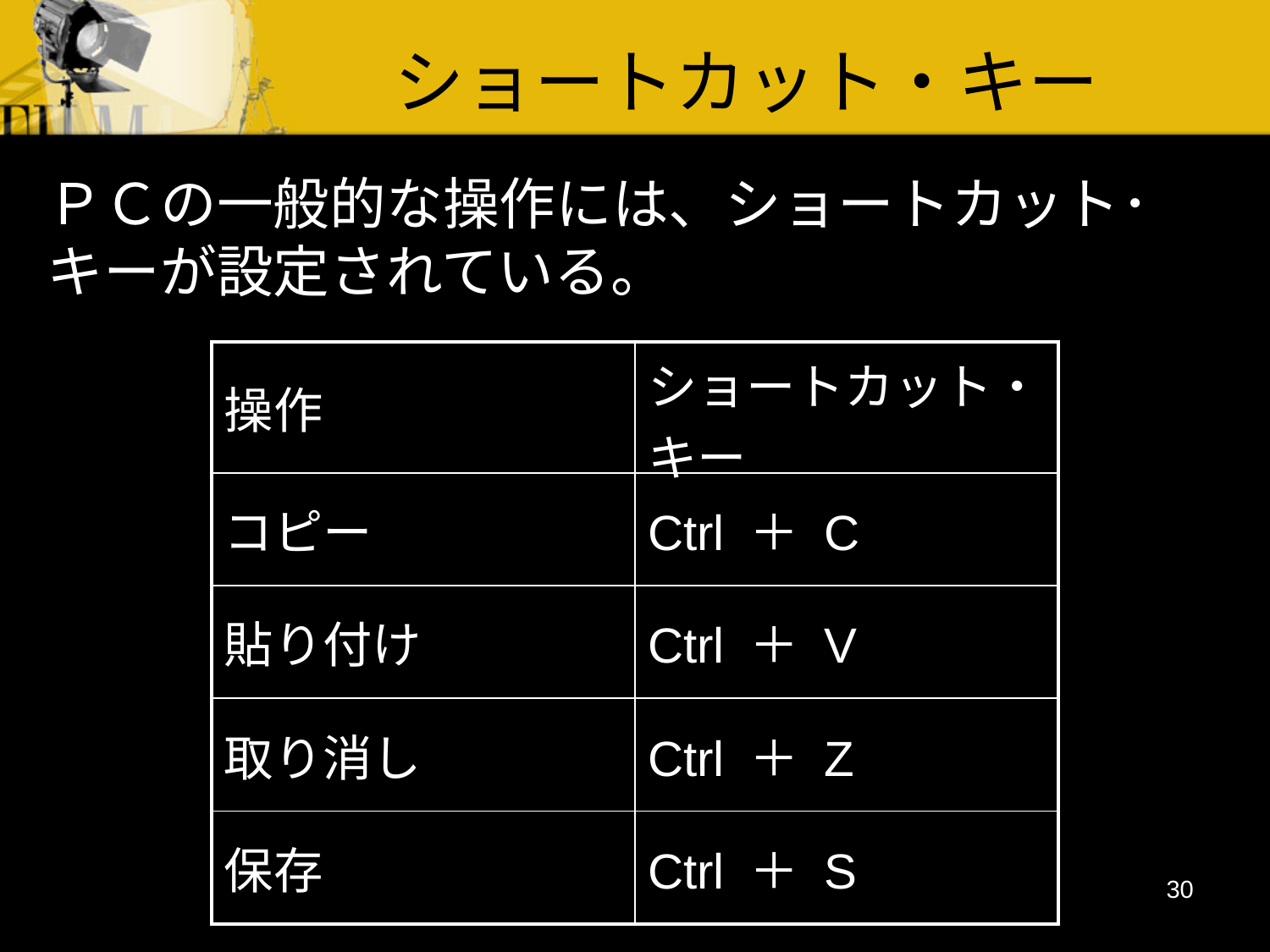

ショートカット・キー
ＰＣの一般的な操作には、ショートカット･キーが設定されている。
| 操作 | ショートカット・キー |
| --- | --- |
| コピー | Ctrl ＋ C |
| 貼り付け | Ctrl ＋ V |
| 取り消し | Ctrl ＋ Z |
| 保存 | Ctrl ＋ S |
30